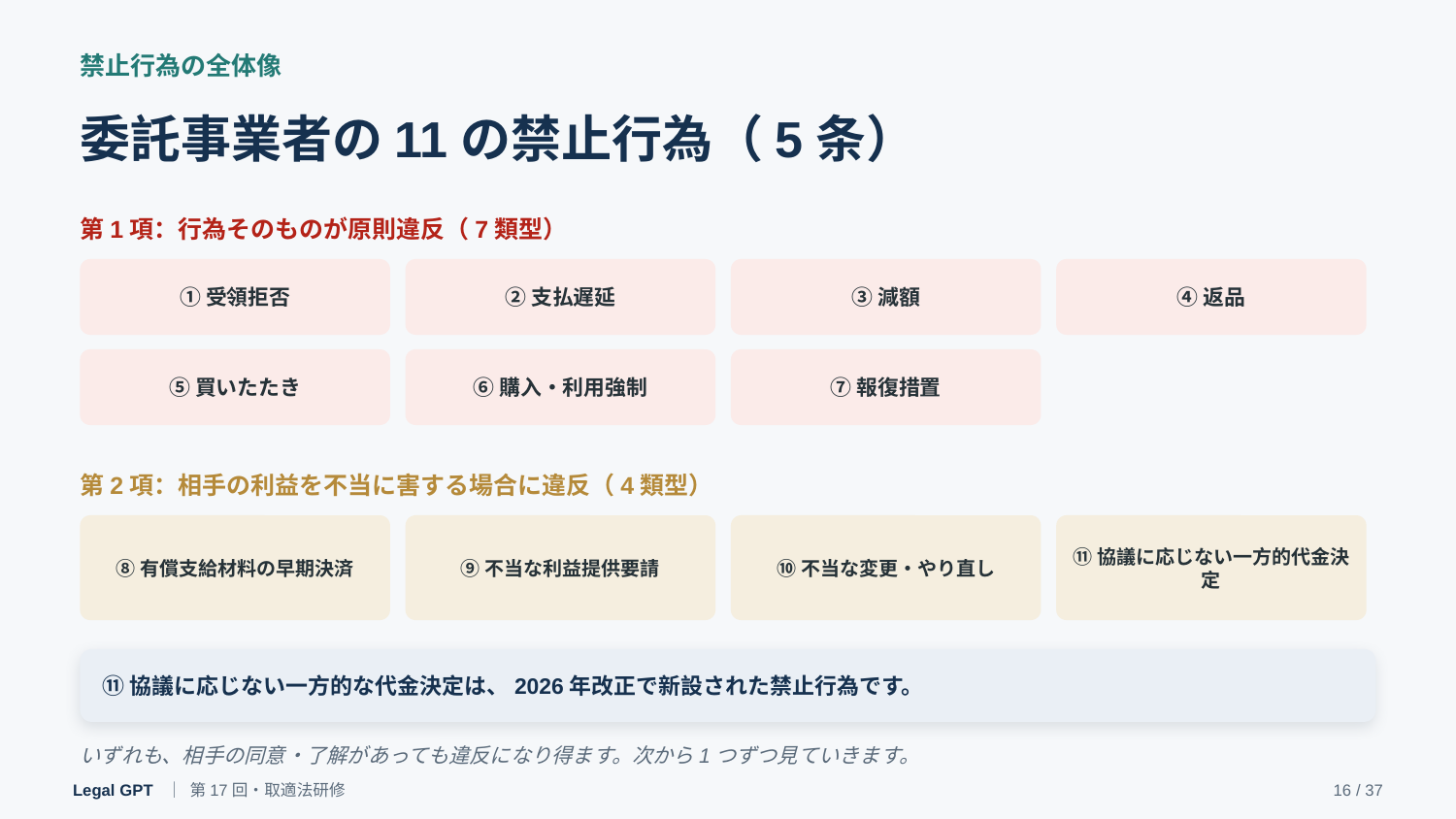

禁止行為の全体像
委託事業者の11の禁止行為（5条）
第1項：行為そのものが原則違反（7類型）

①受領拒否

②支払遅延

③減額

④返品

⑤買いたたき

⑥購入・利用強制

⑦報復措置
第2項：相手の利益を不当に害する場合に違反（4類型）

⑧有償支給材料の早期決済

⑨不当な利益提供要請

⑩不当な変更・やり直し

⑪協議に応じない一方的代金決定

⑪協議に応じない一方的な代金決定は、2026年改正で新設された禁止行為です。
いずれも、相手の同意・了解があっても違反になり得ます。次から1つずつ見ていきます。
Legal GPT  ｜  第17回・取適法研修
16 / 37